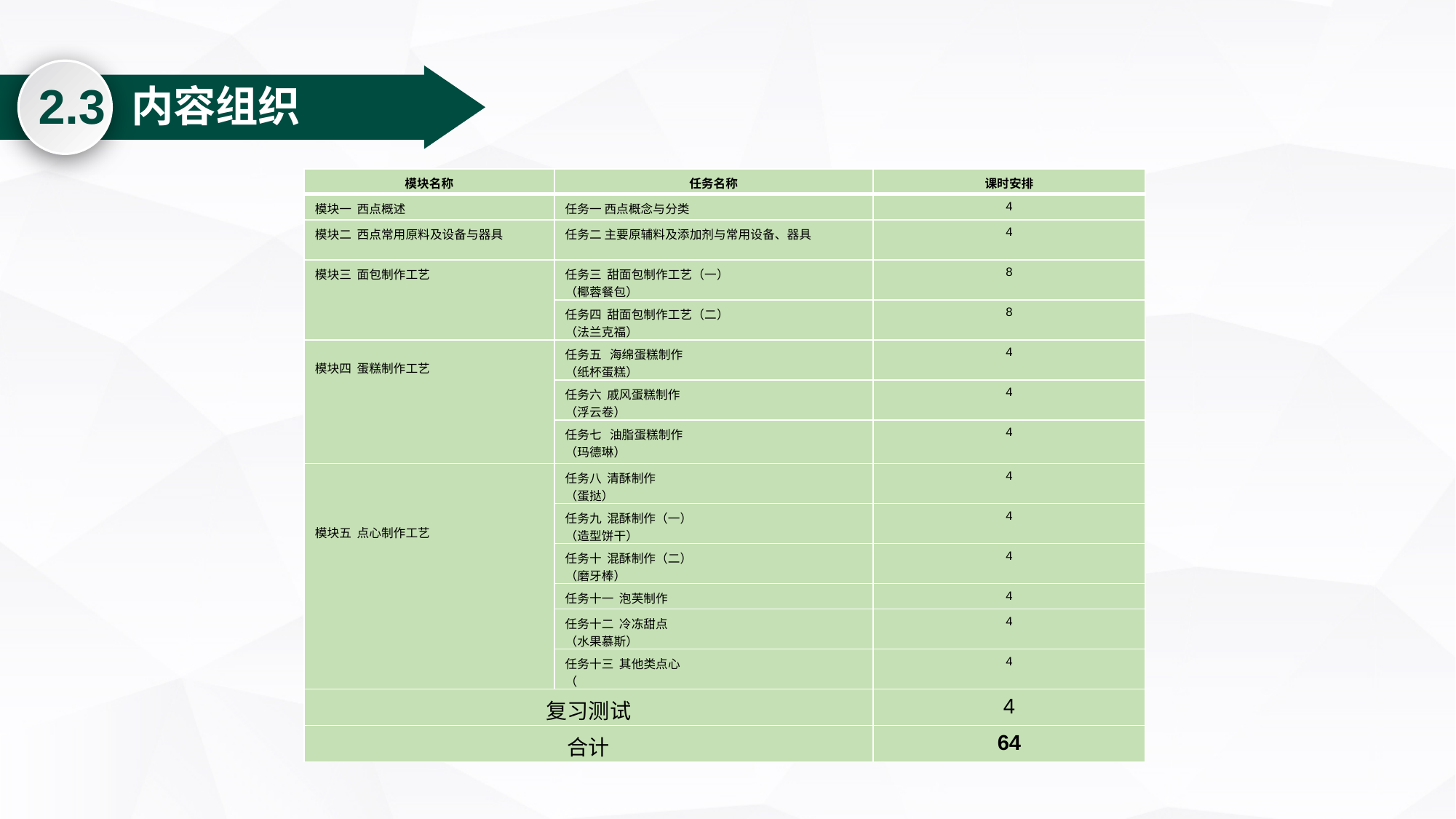

2.3
内容组织
| 模块名称 | 任务名称 | 课时安排 |
| --- | --- | --- |
| 模块一 西点概述 | 任务一 西点概念与分类 | 4 |
| 模块二 西点常用原料及设备与器具 | 任务二 主要原辅料及添加剂与常用设备、器具 | 4 |
| 模块三 面包制作工艺 | 任务三 甜面包制作工艺（一） （椰蓉餐包） | 8 |
|  | 任务四 甜面包制作工艺（二） （法兰克福） | 8 |
| 模块四 蛋糕制作工艺 | 任务五 海绵蛋糕制作 （纸杯蛋糕） | 4 |
|  | 任务六 戚风蛋糕制作 （浮云卷） | 4 |
|  | 任务七 油脂蛋糕制作 （玛德琳） | 4 |
| 模块五 点心制作工艺 | 任务八 清酥制作 （蛋挞） | 4 |
|  | 任务九 混酥制作（一） （造型饼干） | 4 |
|  | 任务十 混酥制作（二） （磨牙棒） | 4 |
|  | 任务十一 泡芙制作 | 4 |
|  | 任务十二 冷冻甜点 （水果慕斯） | 4 |
|  | 任务十三 其他类点心 （ | 4 |
| 复习测试 |  | 4 |
| 合计 |  | 64 |